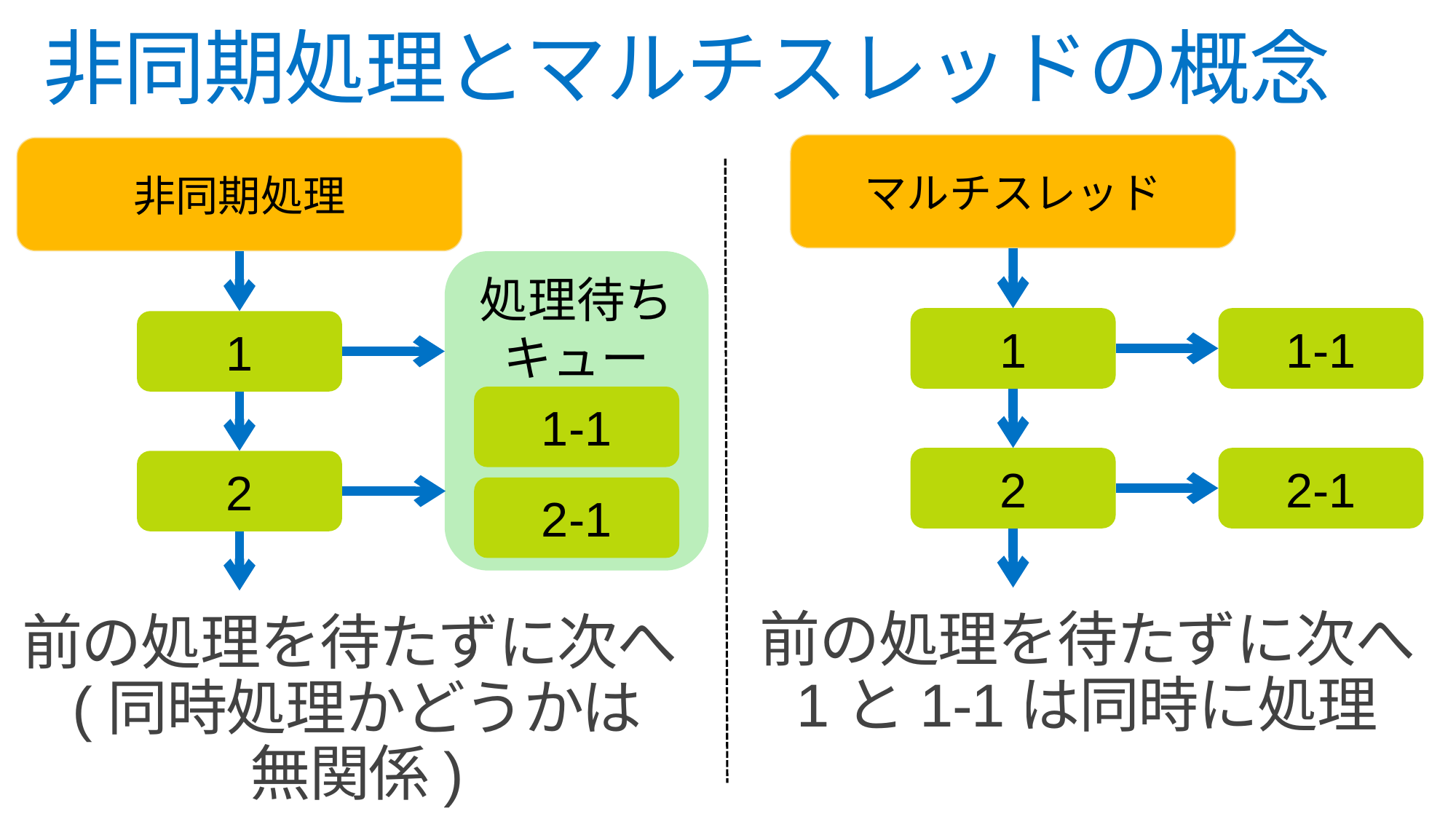

# 非同期処理とマルチスレッドの概念
マルチスレッド
非同期処理
処理待ちキュー
1
1-1
1
1-1
2
2-1
2
2-1
前の処理を待たずに次へ 1と1-1は同時に処理
前の処理を待たずに次へ(同時処理かどうかは
無関係)